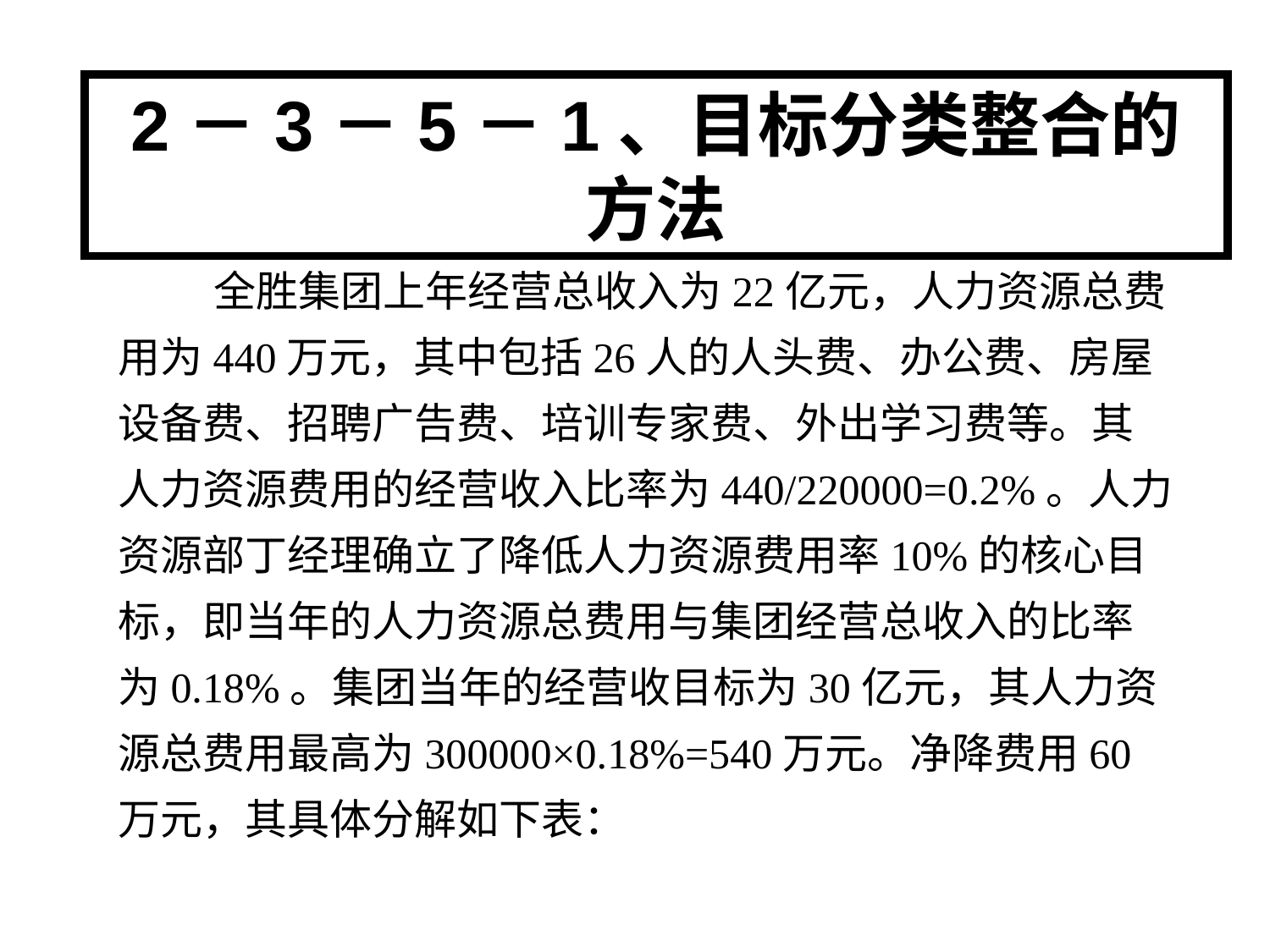

2－3－5－1、目标分类整合的方法
         全胜集团上年经营总收入为22亿元，人力资源总费用为440万元，其中包括26人的人头费、办公费、房屋设备费、招聘广告费、培训专家费、外出学习费等。其人力资源费用的经营收入比率为440/220000=0.2%。人力资源部丁经理确立了降低人力资源费用率10%的核心目标，即当年的人力资源总费用与集团经营总收入的比率为0.18%。集团当年的经营收目标为30亿元，其人力资源总费用最高为300000×0.18%=540万元。净降费用60万元，其具体分解如下表：